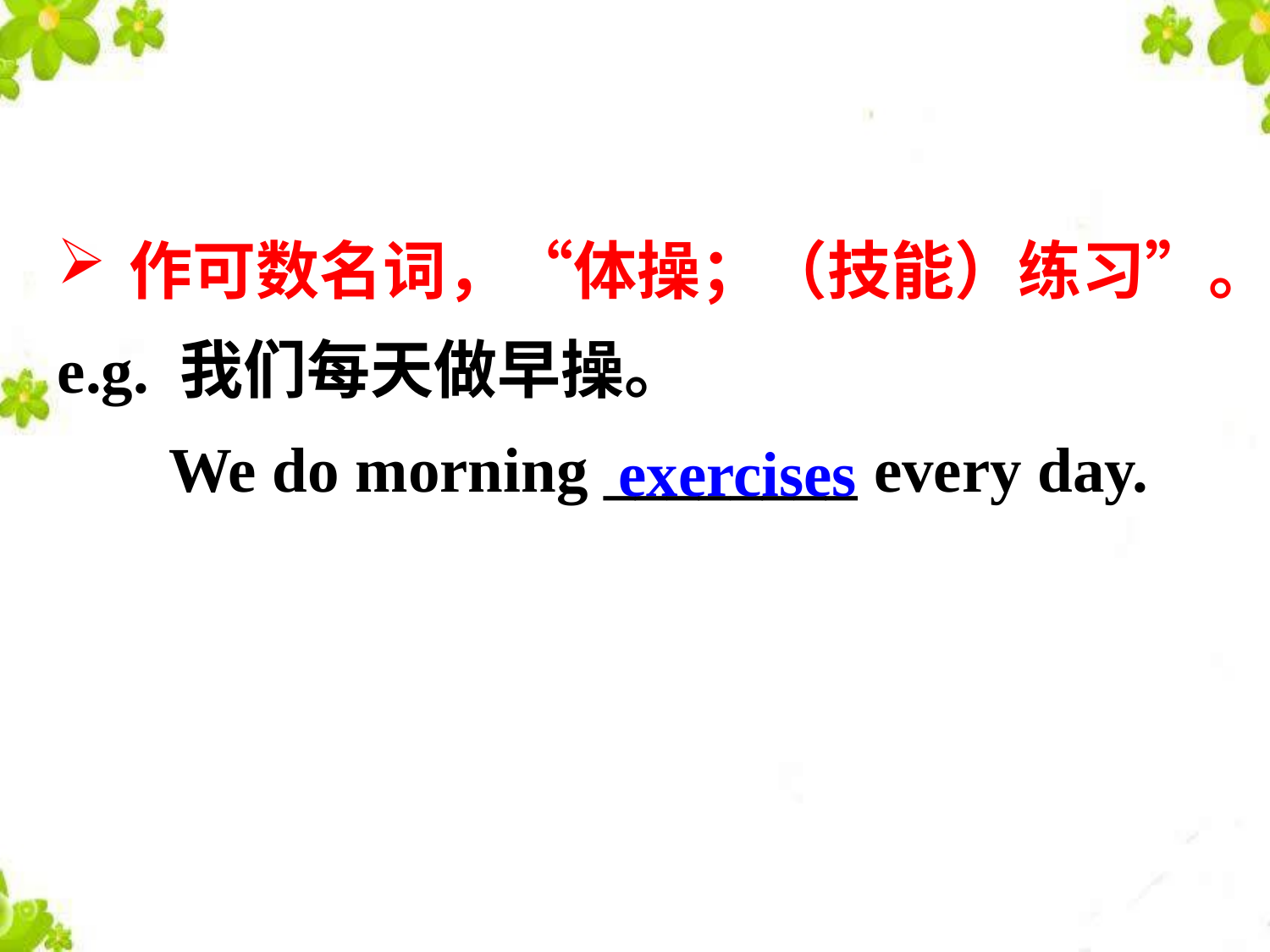

作可数名词，“体操；（技能）练习”。
e.g. 我们每天做早操。
       We do morning ________ every day.
exercises